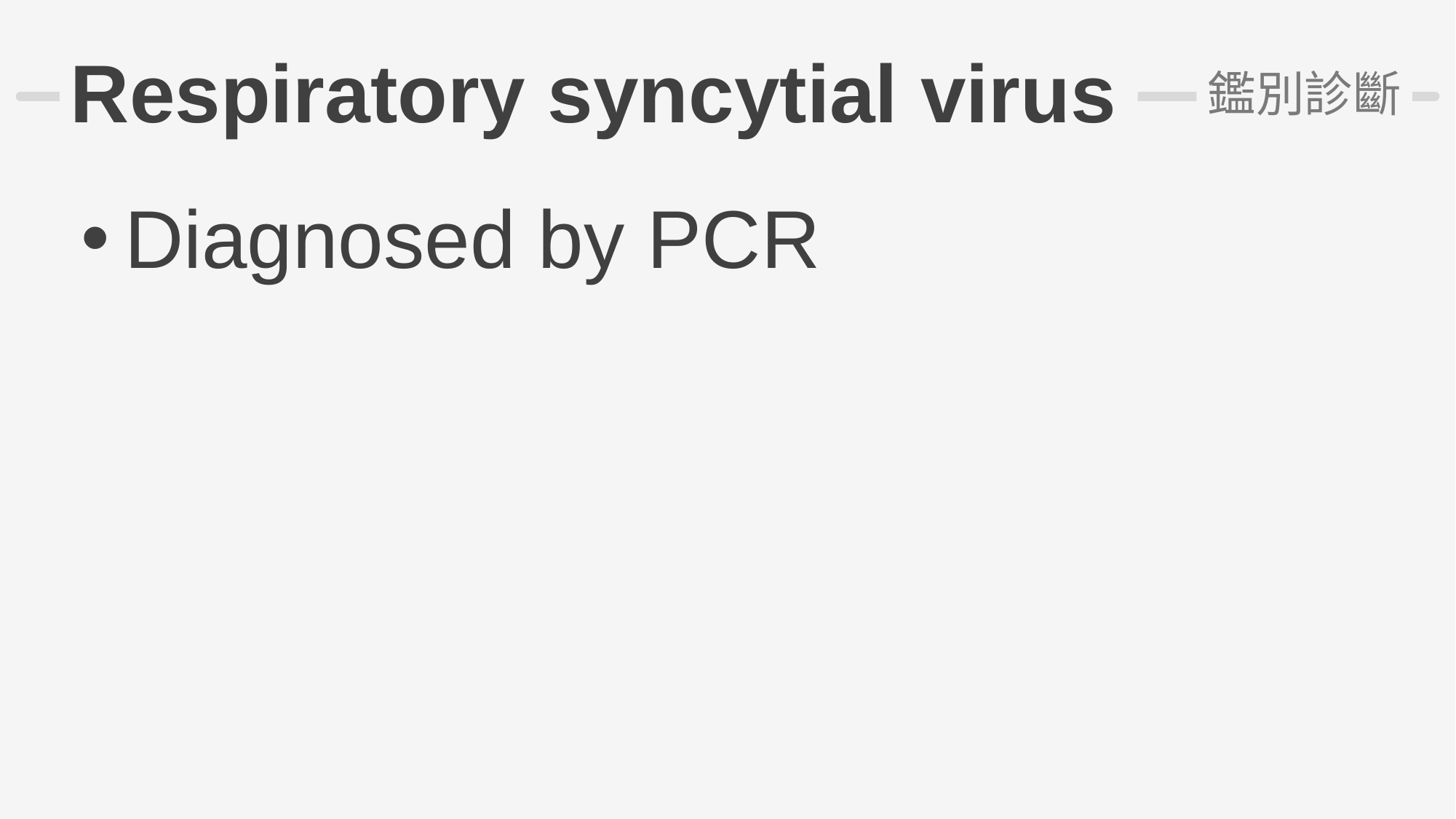

# Respiratory syncytial virus
鑑別診斷
Diagnosed by PCR